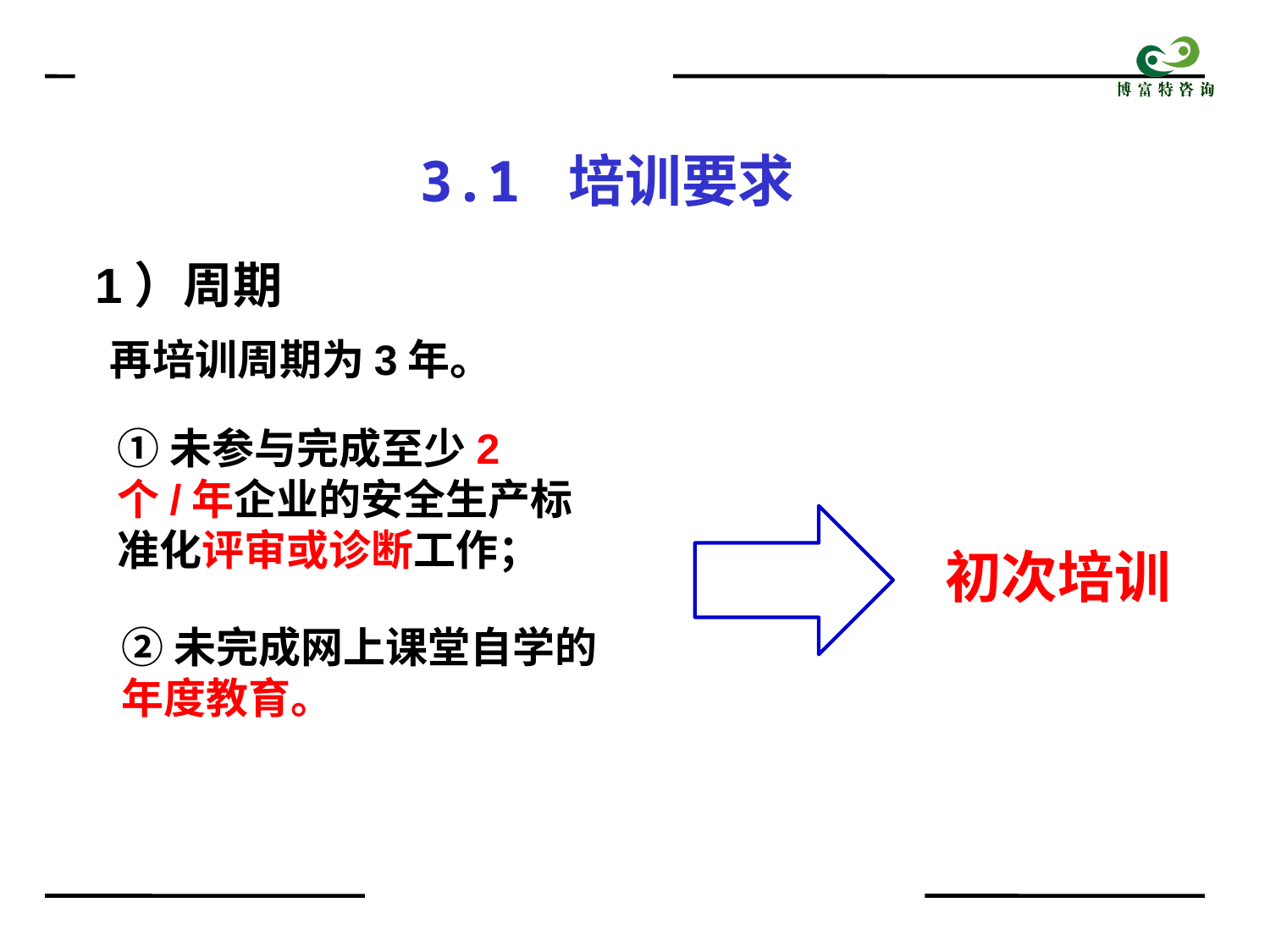

3.1 培训要求
1）周期
再培训周期为3年。
①未参与完成至少2个/年企业的安全生产标准化评审或诊断工作；

初次培训
②未完成网上课堂自学的年度教育。